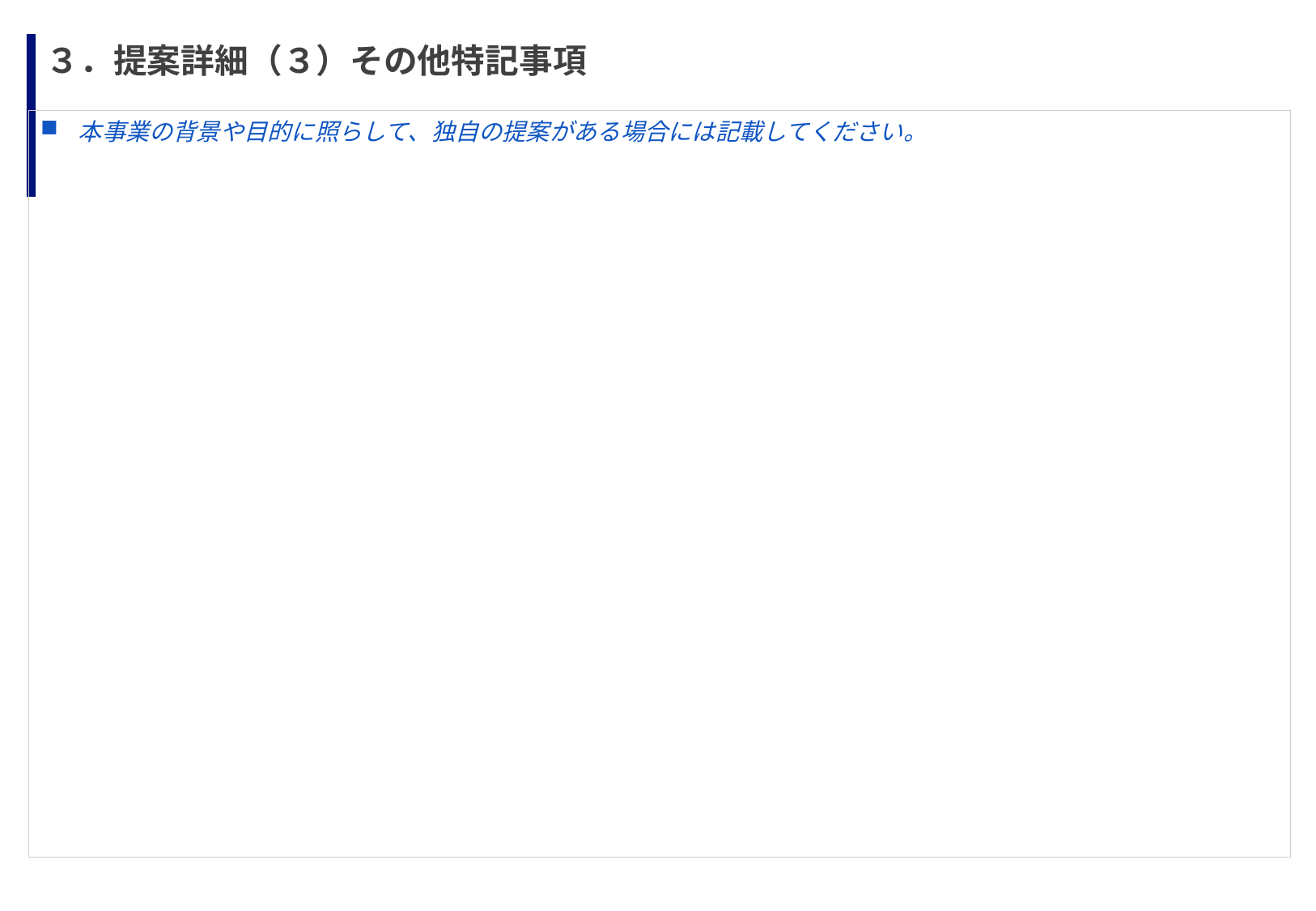

# ３．提案詳細（３）その他特記事項

本事業の背景や目的に照らして、独自の提案がある場合には記載してください。